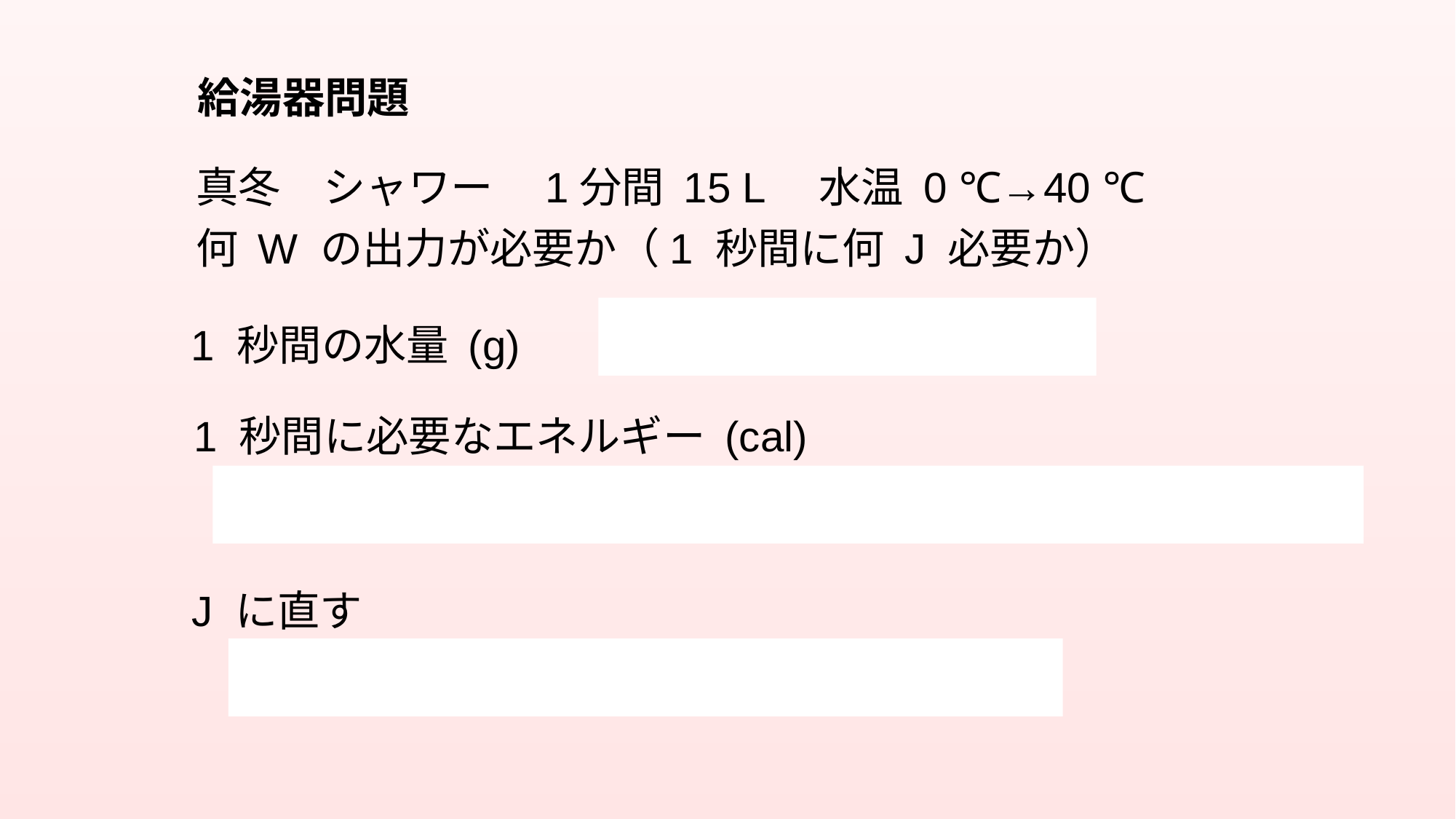

給湯器問題
真冬　シャワー　1分間 15 L　水温 0 ℃→40 ℃
何 W の出力が必要か（1 秒間に何 J 必要か）

1 秒間の水量 (g)
15000 g÷ 60 s = 250 g/s
1 秒間に必要なエネルギー (cal)

250 g/s × 40 ℃ × 1 cal/g ℃ = 10000 cal/s = 10 kcal/s
J に直す

10 kcal/s × 4.2 J/cal = 42 kJ/s = 42 kW